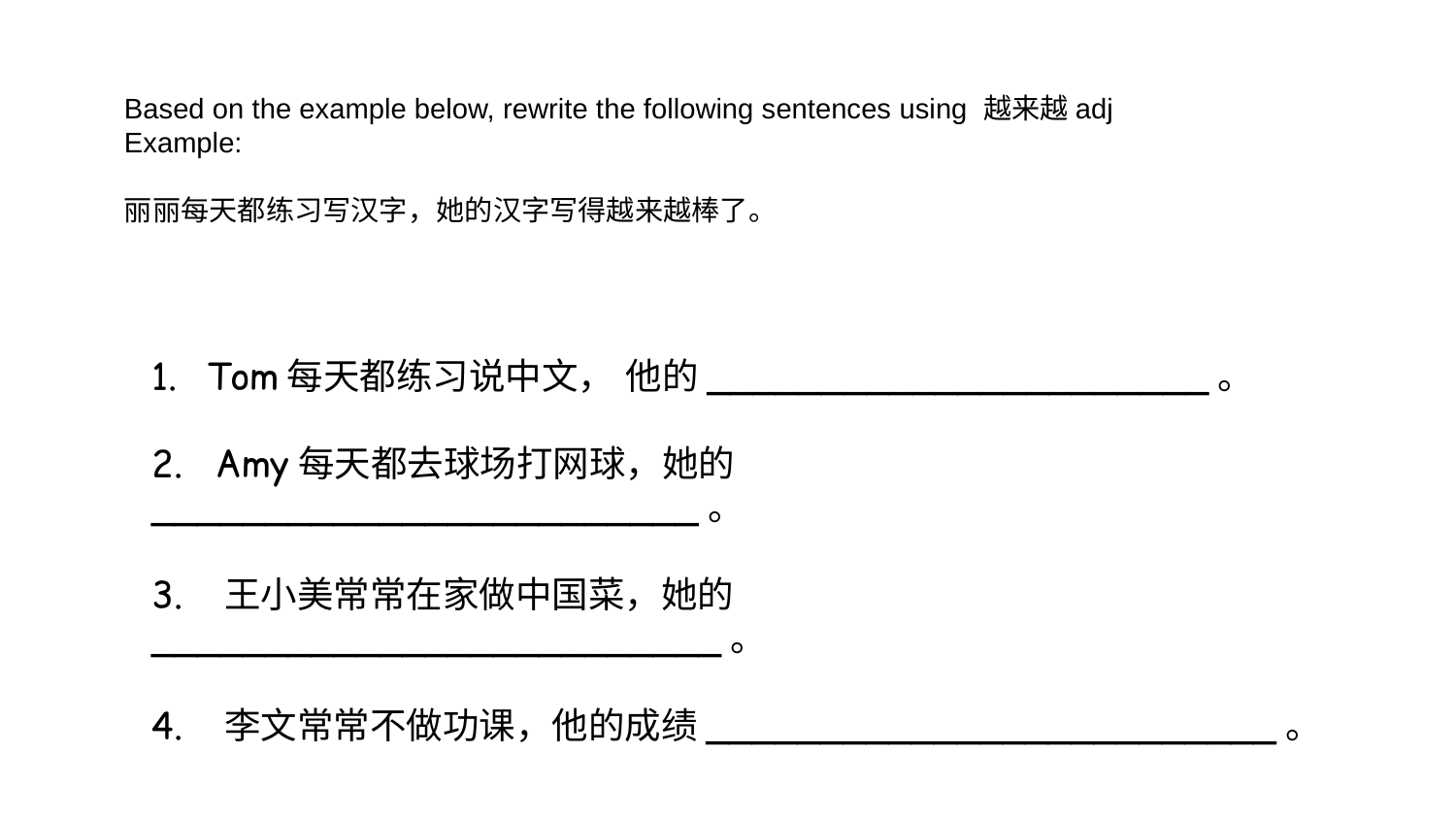

Based on the example below, rewrite the following sentences using 越来越adj
Example:

丽丽每天都练习写汉字，她的汉字写得越来越棒了。

Tom每天都练习说中文， 他的______________________。

2.   Amy每天都去球场打网球，她的________________________。

3.   王小美常常在家做中国菜，她的_________________________。

4.   李文常常不做功课，他的成绩_________________________。